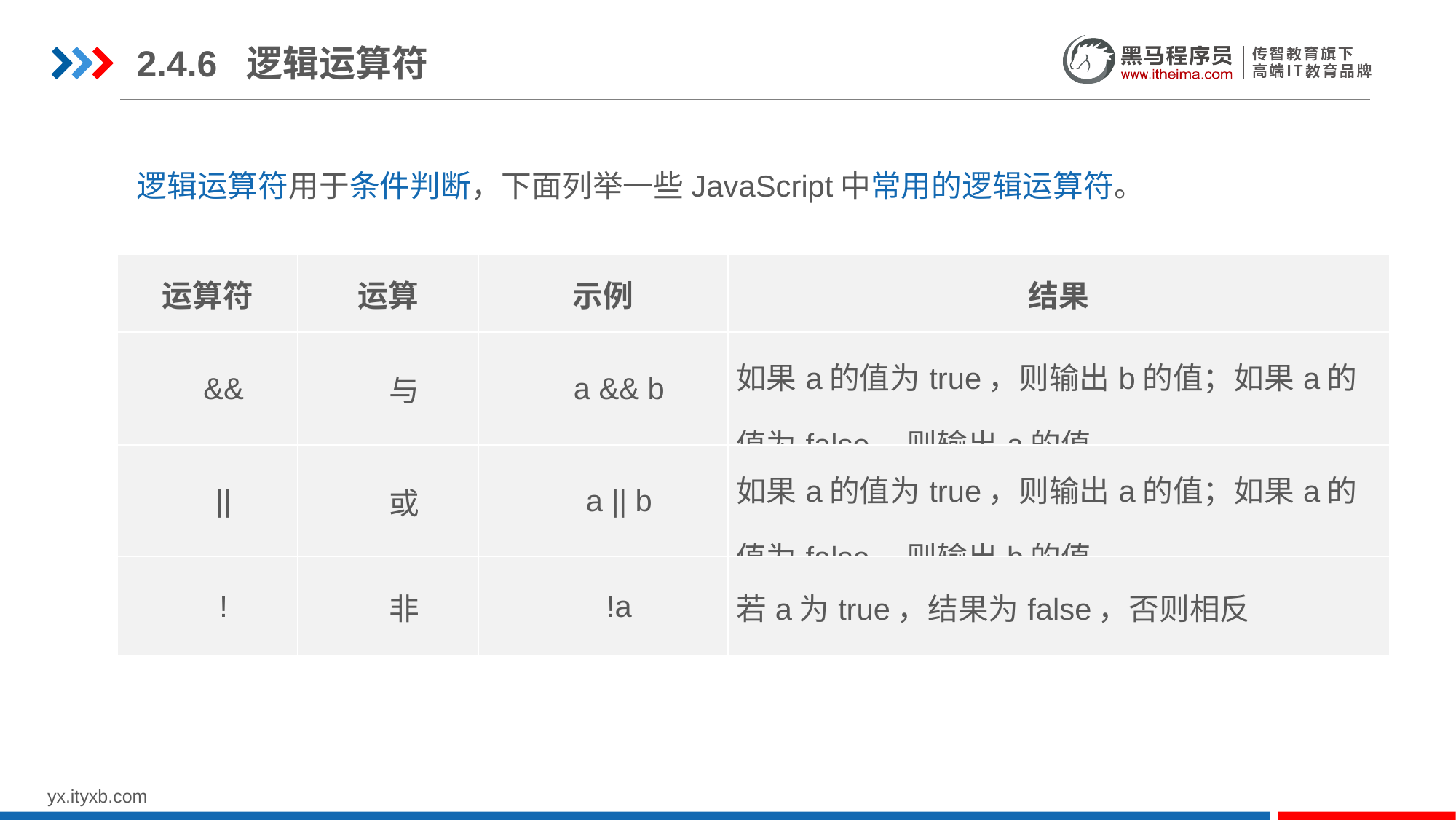

2.4.6  逻辑运算符
逻辑运算符用于条件判断，下面列举一些JavaScript中常用的逻辑运算符。

| 运算符 | 运算 | 示例 | 结果 |
| --- | --- | --- | --- |
| && | 与 | a && b | 如果a的值为true，则输出b的值；如果a的值为false，则输出a的值 |
| || | 或 | a || b | 如果a的值为true，则输出a的值；如果a的值为false，则输出b的值 |
| ! | 非 | !a | 若a为true，结果为false，否则相反 |